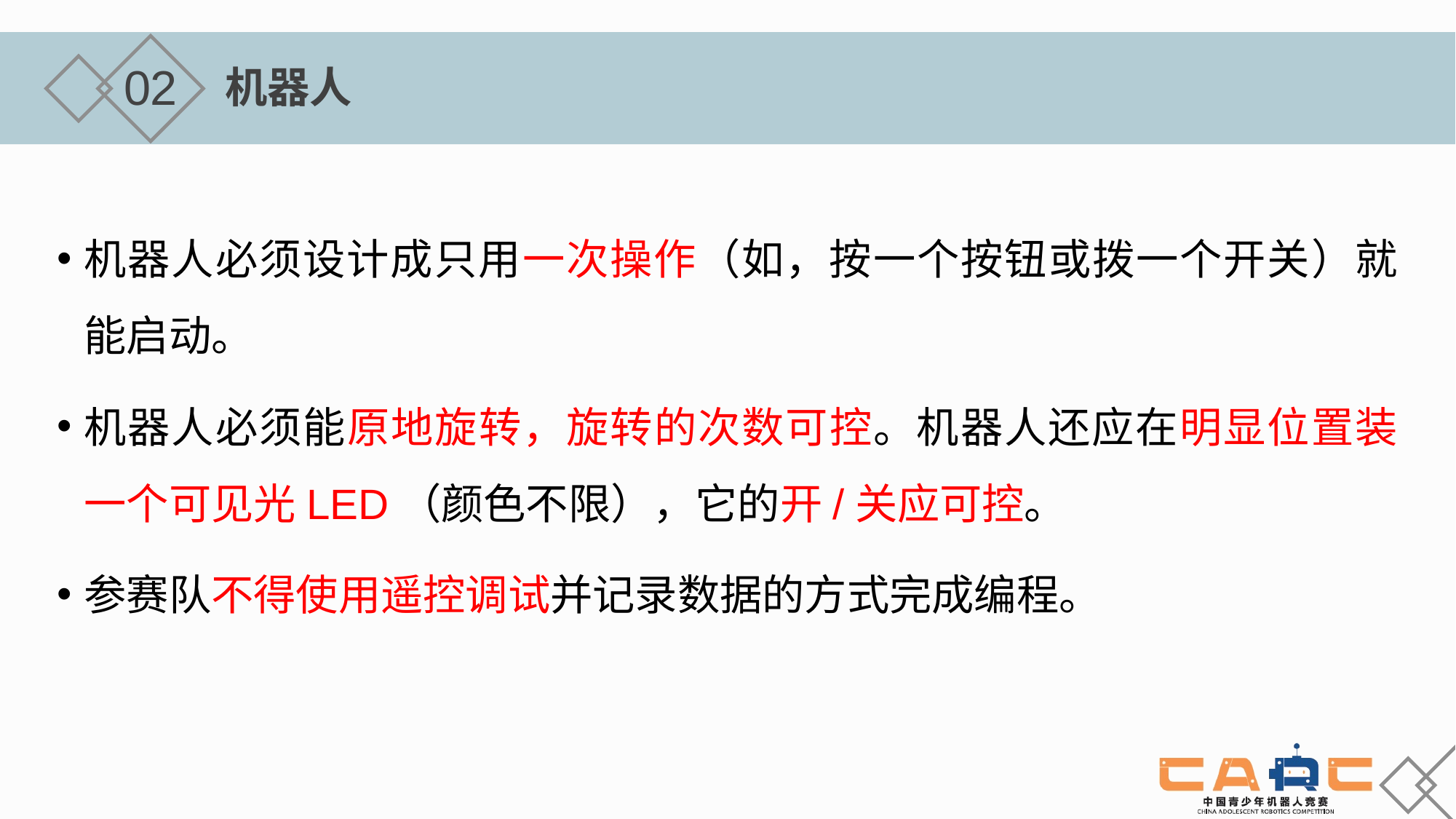

02
机器人

机器人必须设计成只用一次操作（如，按一个按钮或拨一个开关）就能启动。
机器人必须能原地旋转，旋转的次数可控。机器人还应在明显位置装一个可见光LED（颜色不限），它的开/关应可控。
参赛队不得使用遥控调试并记录数据的方式完成编程。